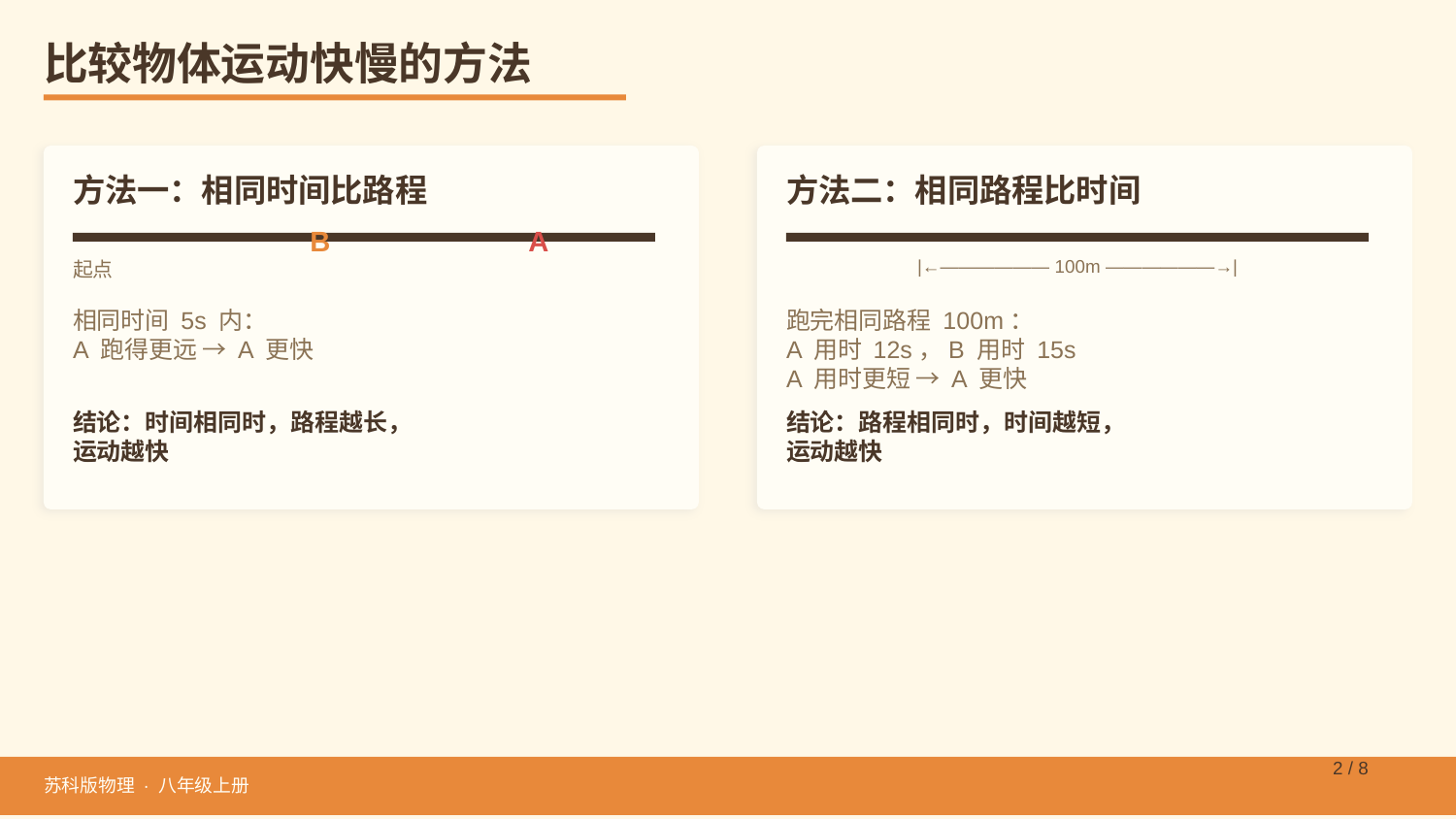

比较物体运动快慢的方法

方法一：相同时间比路程
方法二：相同路程比时间
B
A

起点
|←—————— 100m ——————→|
相同时间 5s 内：
A 跑得更远 → A 更快
跑完相同路程 100m：
A 用时 12s，B 用时 15s
A 用时更短 → A 更快
结论：时间相同时，路程越长，
运动越快
结论：路程相同时，时间越短，
运动越快
2 / 8

苏科版物理 · 八年级上册